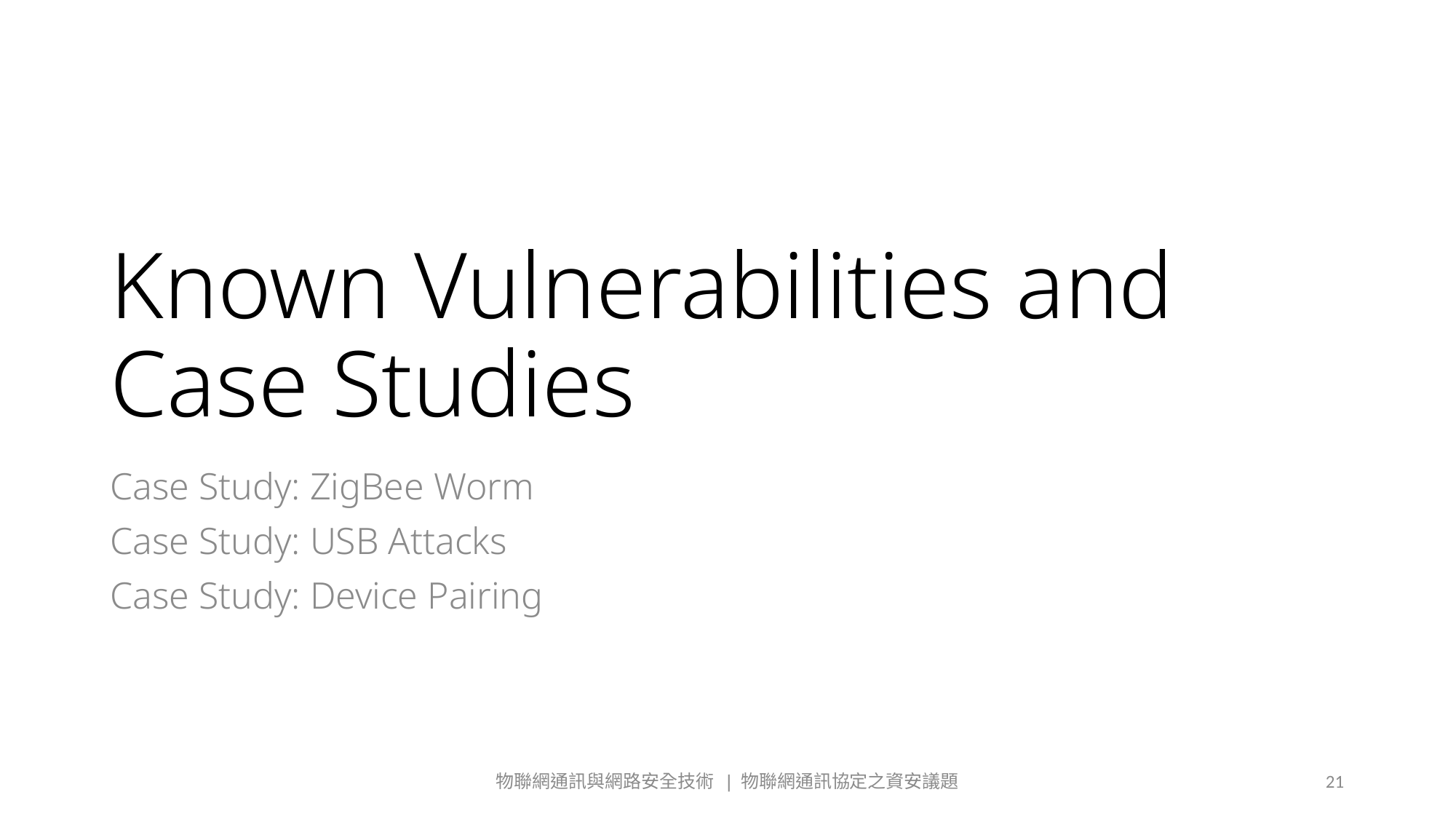

# Known Vulnerabilities and Case Studies
Case Study: ZigBee Worm
Case Study: USB Attacks
Case Study: Device Pairing
物聯網通訊與網路安全技術  | 物聯網通訊協定之資安議題
21